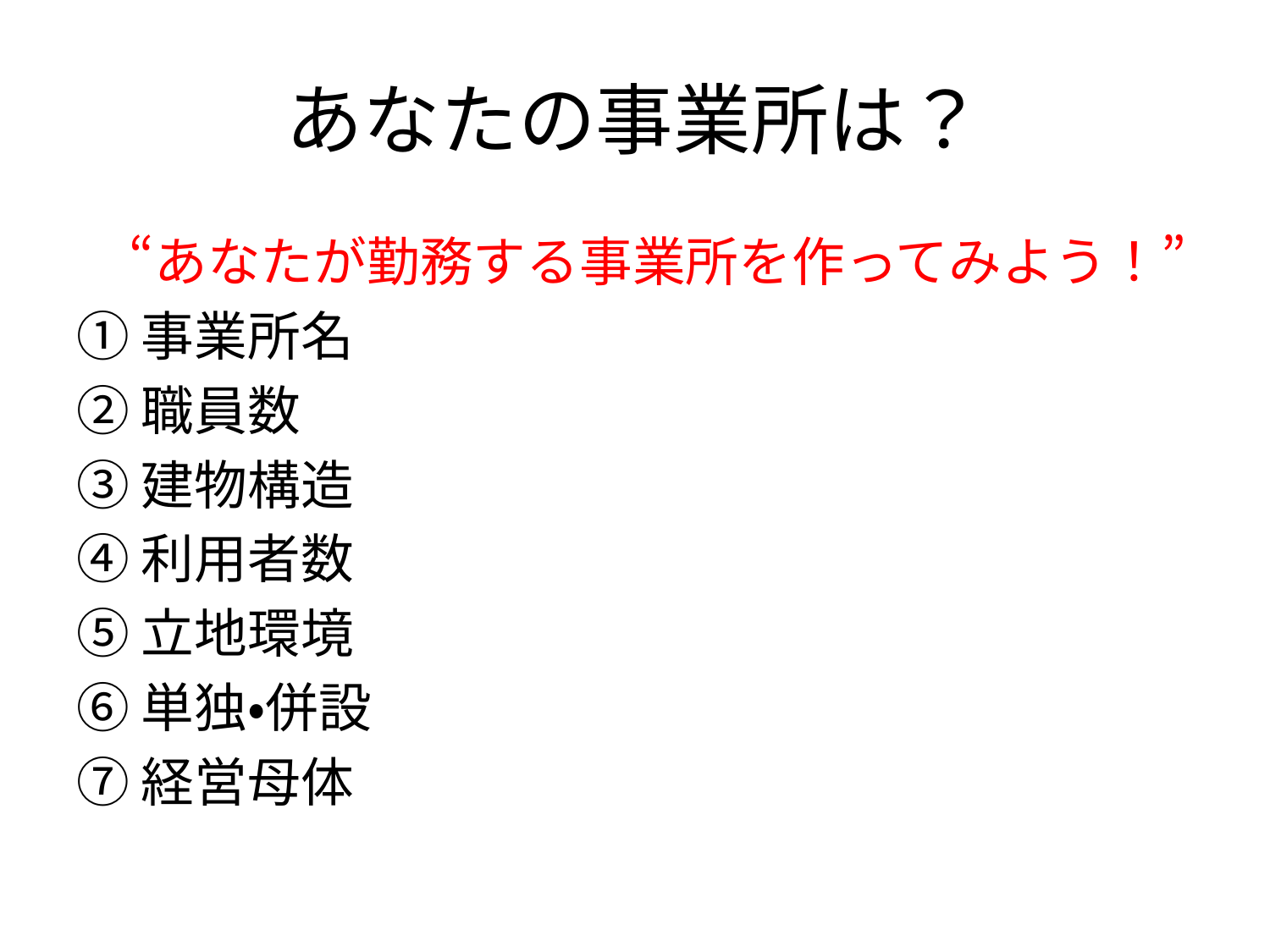

# あなたの事業所は？
　“あなたが勤務する事業所を作ってみよう！”
①事業所名
②職員数
③建物構造
④利用者数
⑤立地環境
⑥単独・併設
⑦経営母体